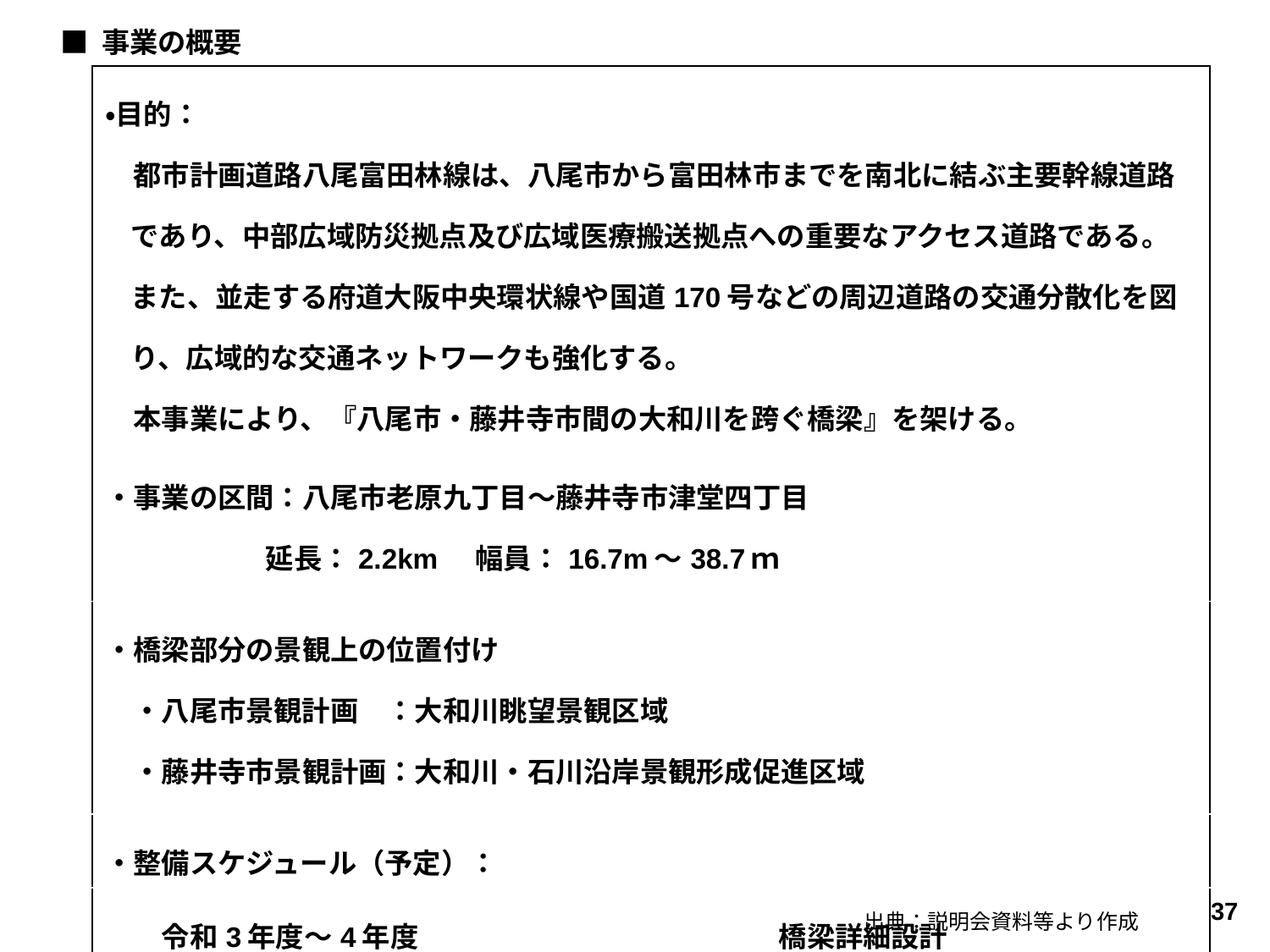

■ 事業の概要
| ・目的： 　都市計画道路八尾富田林線は、八尾市から富田林市までを南北に結ぶ主要幹線道路であり、中部広域防災拠点及び広域医療搬送拠点への重要なアクセス道路である。 また、並走する府道大阪中央環状線や国道170号などの周辺道路の交通分散化を図り、広域的な交通ネットワークも強化する。 　本事業により、『八尾市・藤井寺市間の大和川を跨ぐ橋梁』を架ける。 ・事業の区間：八尾市老原九丁目～藤井寺市津堂四丁目 延長：2.2km 幅員：16.7m～38.7ｍ |  |
| --- | --- |
| ・橋梁部分の景観上の位置付け 　・八尾市景観計画　：大和川眺望景観区域 　・藤井寺市景観計画：大和川・石川沿岸景観形成促進区域 |  |
| ・整備スケジュール（予定）： |  |
| 令和3年度～4年度　 　　令和5年度以降（河川管理者との協議成立後） | 橋梁詳細設計 橋梁工事 |
37
出典：説明会資料等より作成